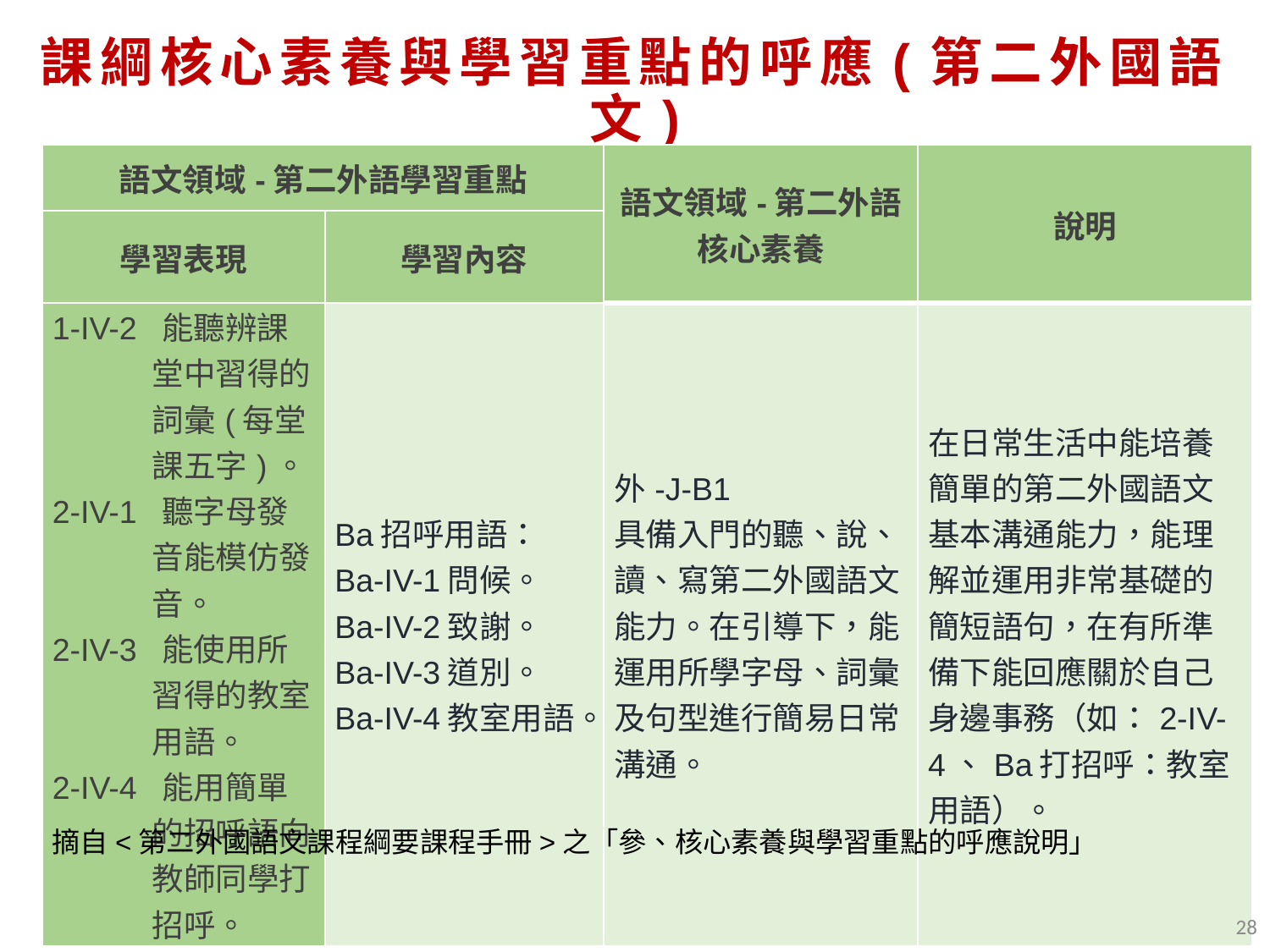

# 課綱核心素養與學習重點的呼應(第二外國語文)
| 語文領域-第二外語學習重點 |  | 語文領域-第二外語 核心素養 | 說明 |
| --- | --- | --- | --- |
| 學習表現 | 學習內容 |  |  |
| 1-IV-2 能聽辨課堂中習得的詞彙(每堂課五字)。 2-IV-1 聽字母發音能模仿發音。 2-IV-3 能使用所習得的教室用語。 2-IV-4 能用簡單的招呼語向教師同學打招呼。 | Ba招呼用語： Ba-IV-1問候。 Ba-IV-2致謝。 Ba-IV-3道別。 Ba-IV-4教室用語。 | 外-J-B1 具備入門的聽、說、讀、寫第二外國語文能力。在引導下，能運用所學字母、詞彙及句型進行簡易日常溝通。 | 在日常生活中能培養簡單的第二外國語文基本溝通能力，能理解並運用非常基礎的簡短語句，在有所準備下能回應關於自己身邊事務（如：2-IV-4、Ba打招呼：教室用語）。 |
摘自<第二外國語文課程綱要課程手冊>之「參、核心素養與學習重點的呼應說明」
28